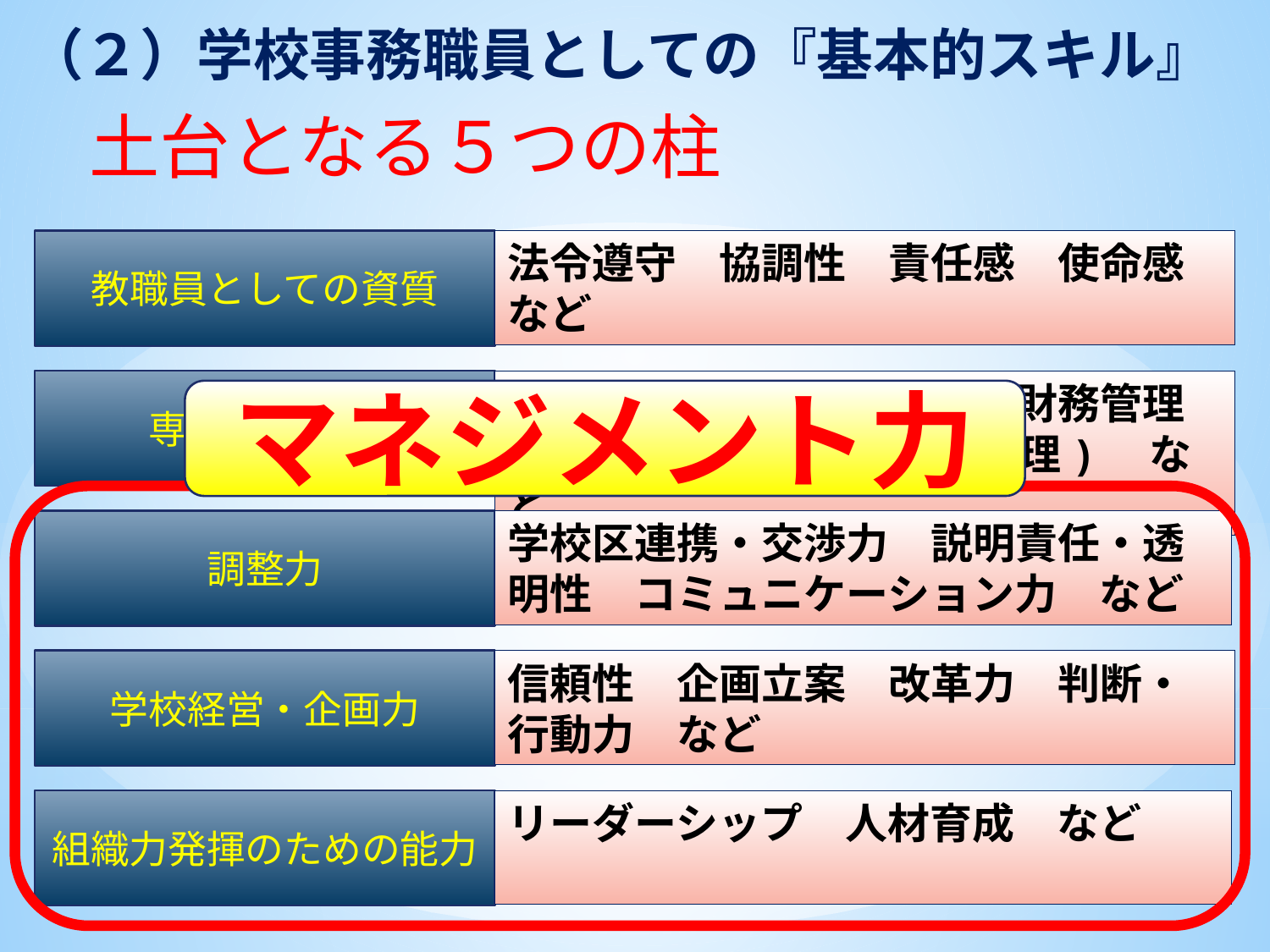

（２）学校事務職員としての『基本的スキル』
土台となる５つの柱
教職員としての資質
法令遵守　協調性　責任感　使命感など
専門事務能力
事務処理力　情報処理力　財務管理力　危機管理力(リスク管理)　など
マネジメント力

調整力
学校区連携・交渉力　説明責任・透明性　コミュニケーション力　など
学校経営・企画力
信頼性　企画立案　改革力　判断・行動力　など
組織力発揮のための能力
リーダーシップ　人材育成　など